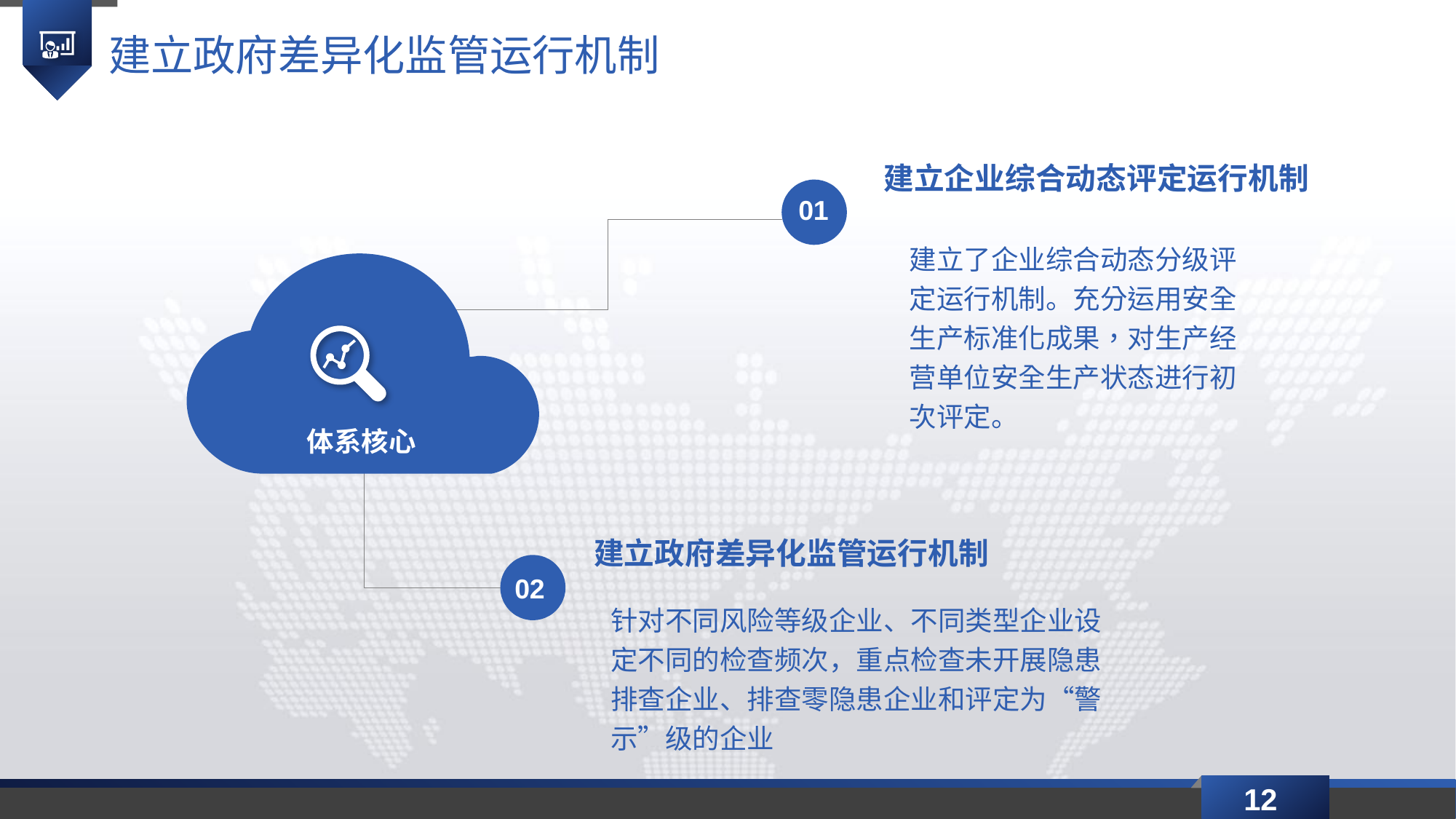

建立政府差异化监管运行机制

建立企业综合动态评定运行机制

01
建立了企业综合动态分级评定运行机制。充分运用安全生产标准化成果，对生产经营单位安全生产状态进行初次评定。

体系核心
建立政府差异化监管运行机制

02
针对不同风险等级企业、不同类型企业设定不同的检查频次，重点检查未开展隐患排查企业、排查零隐患企业和评定为“警示”级的企业

12

延时符